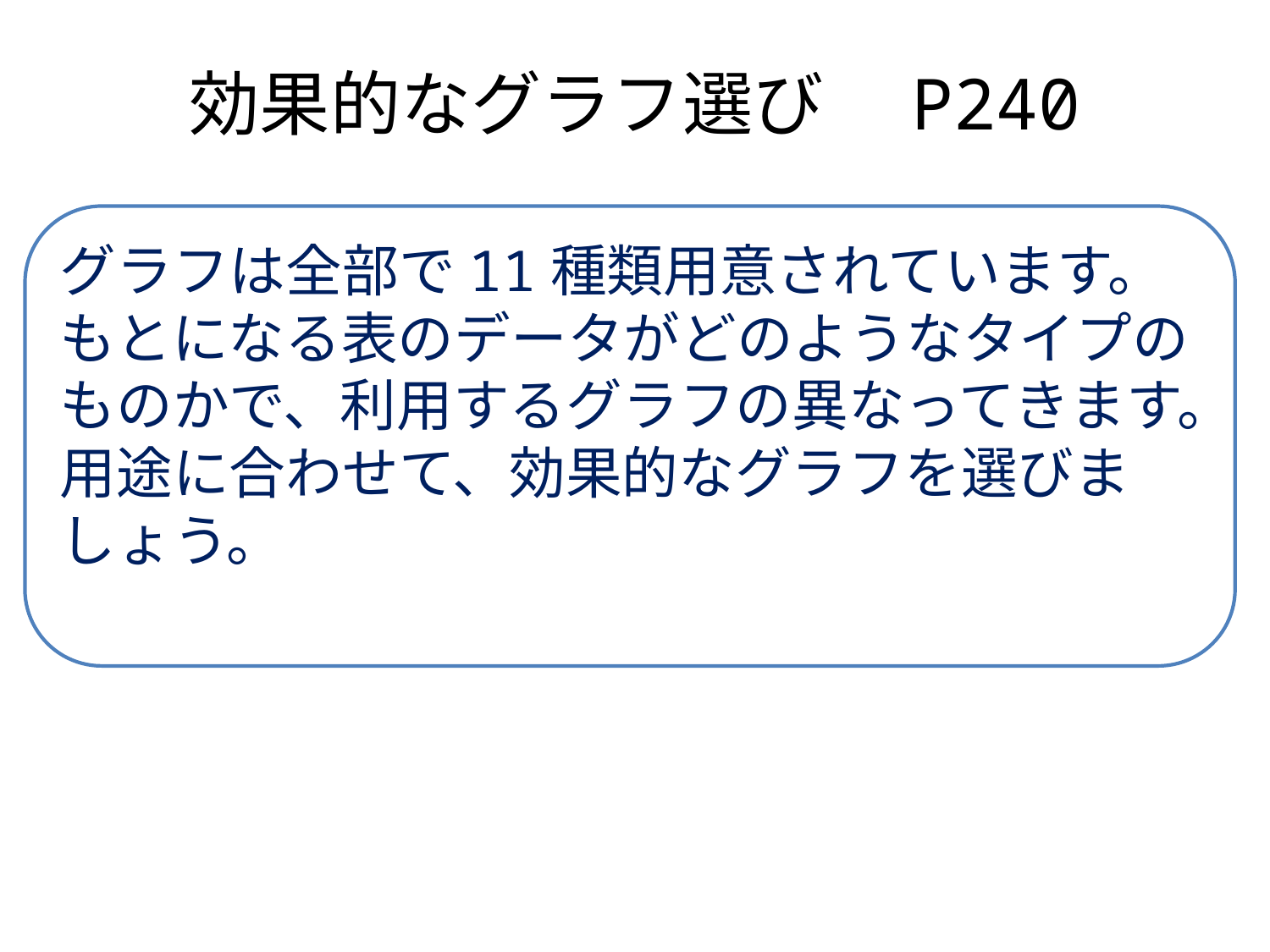

# 効果的なグラフ選び　P240
グラフは全部で11種類用意されています。
もとになる表のデータがどのようなタイプのものかで、利用するグラフの異なってきます。
用途に合わせて、効果的なグラフを選びましょう。